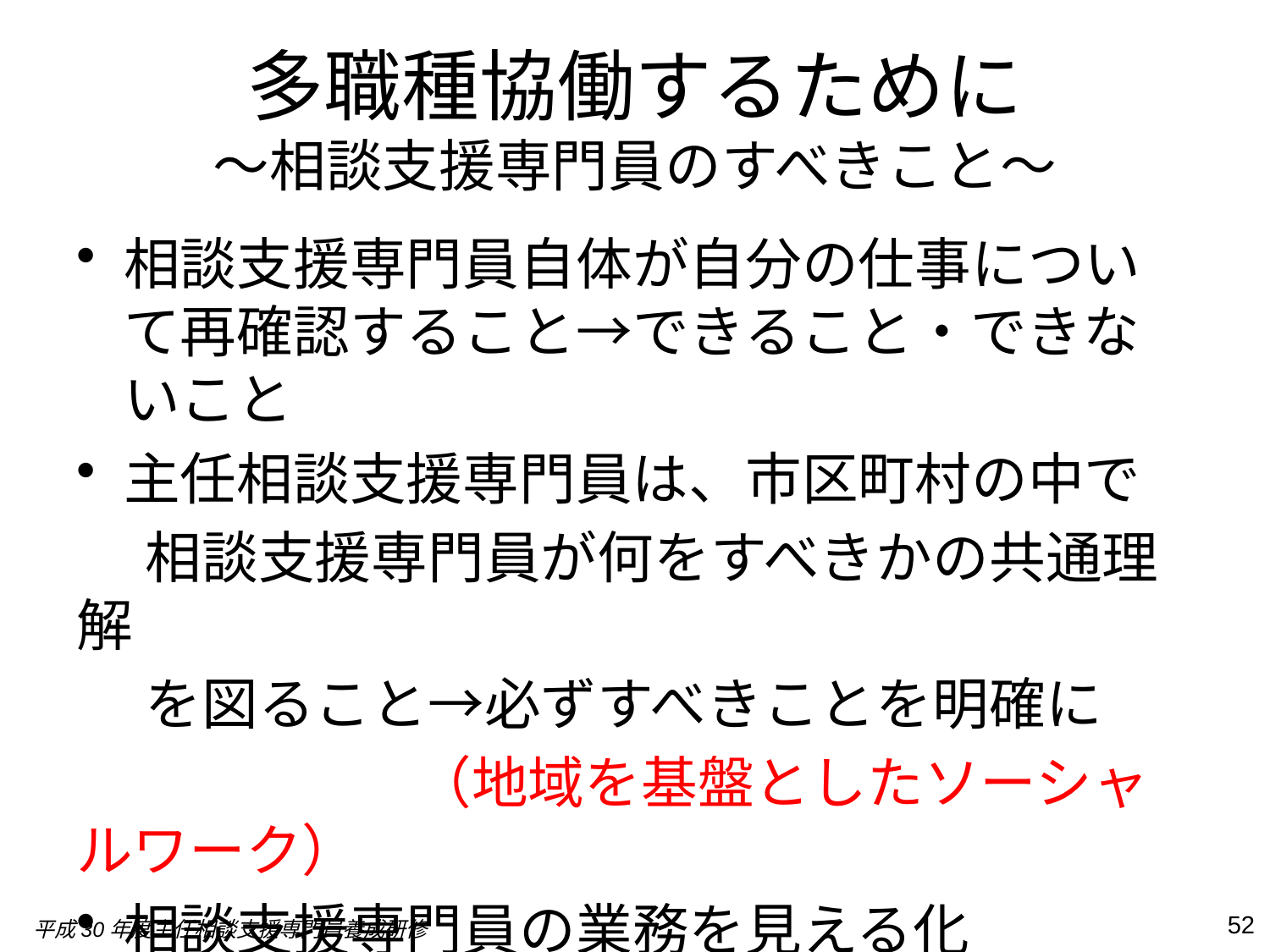

# 多職種協働するために ～相談支援専門員のすべきこと～
相談支援専門員自体が自分の仕事について再確認すること→できること・できないこと
主任相談支援専門員は、市区町村の中で
　 相談支援専門員が何をすべきかの共通理解
　 を図ること→必ずすべきことを明確に
　　　　　　（地域を基盤としたソーシャルワーク）
相談支援専門員の業務を見える化
　　　　　　　　　　　　　　　　（協議会で検討する）
52
平成30年度主任相談支援専門員養成研修